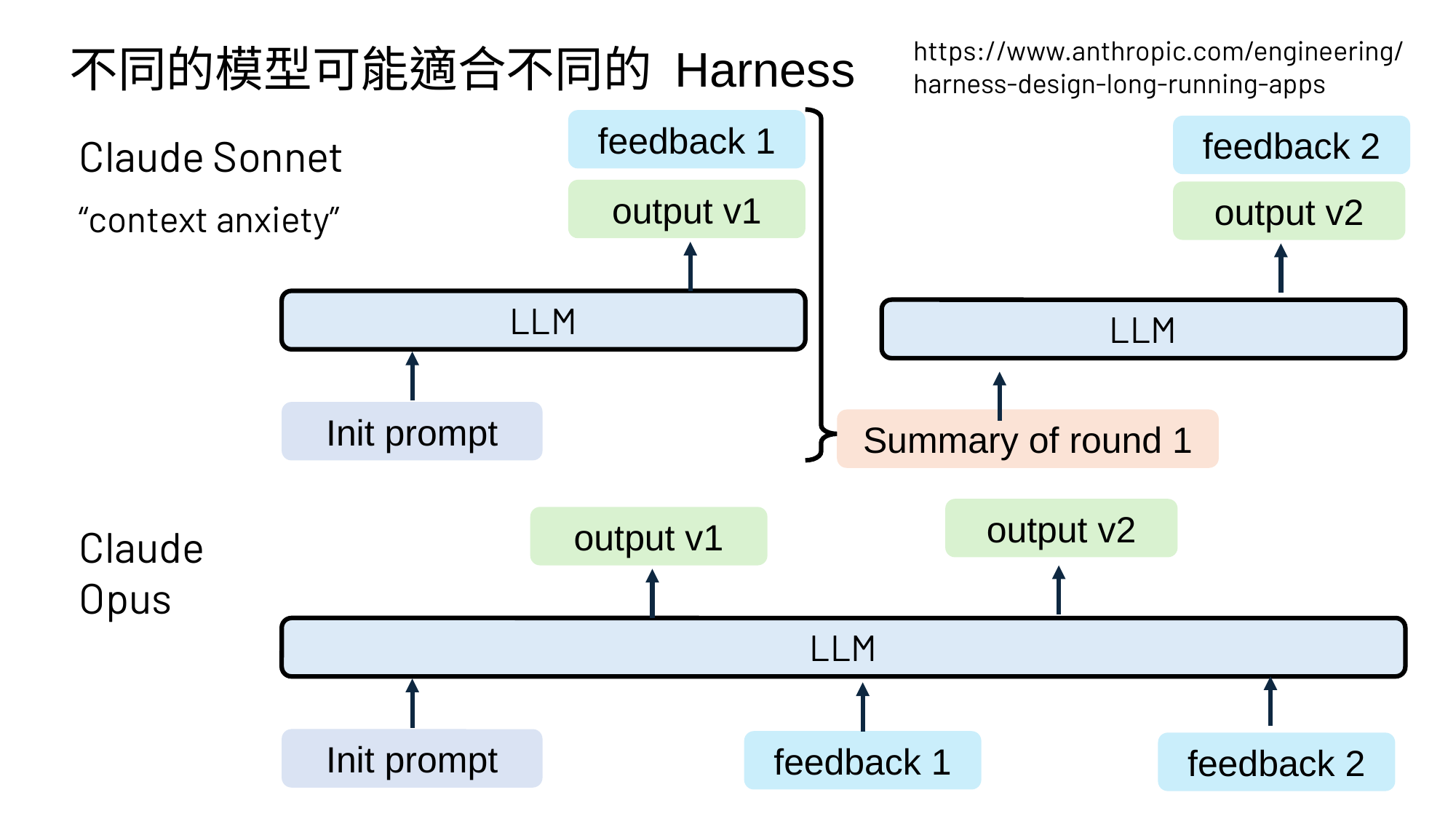

https://www.anthropic.com/engineering/harness-design-long-running-apps
不同的模型可能適合不同的 Harness

feedback 1
feedback 2
Claude Sonnet
output v1
output v2
“context anxiety”
LLM
LLM
Init prompt
Summary of round 1
output v2
output v1
Claude
Opus
LLM
Init prompt
feedback 1
feedback 2